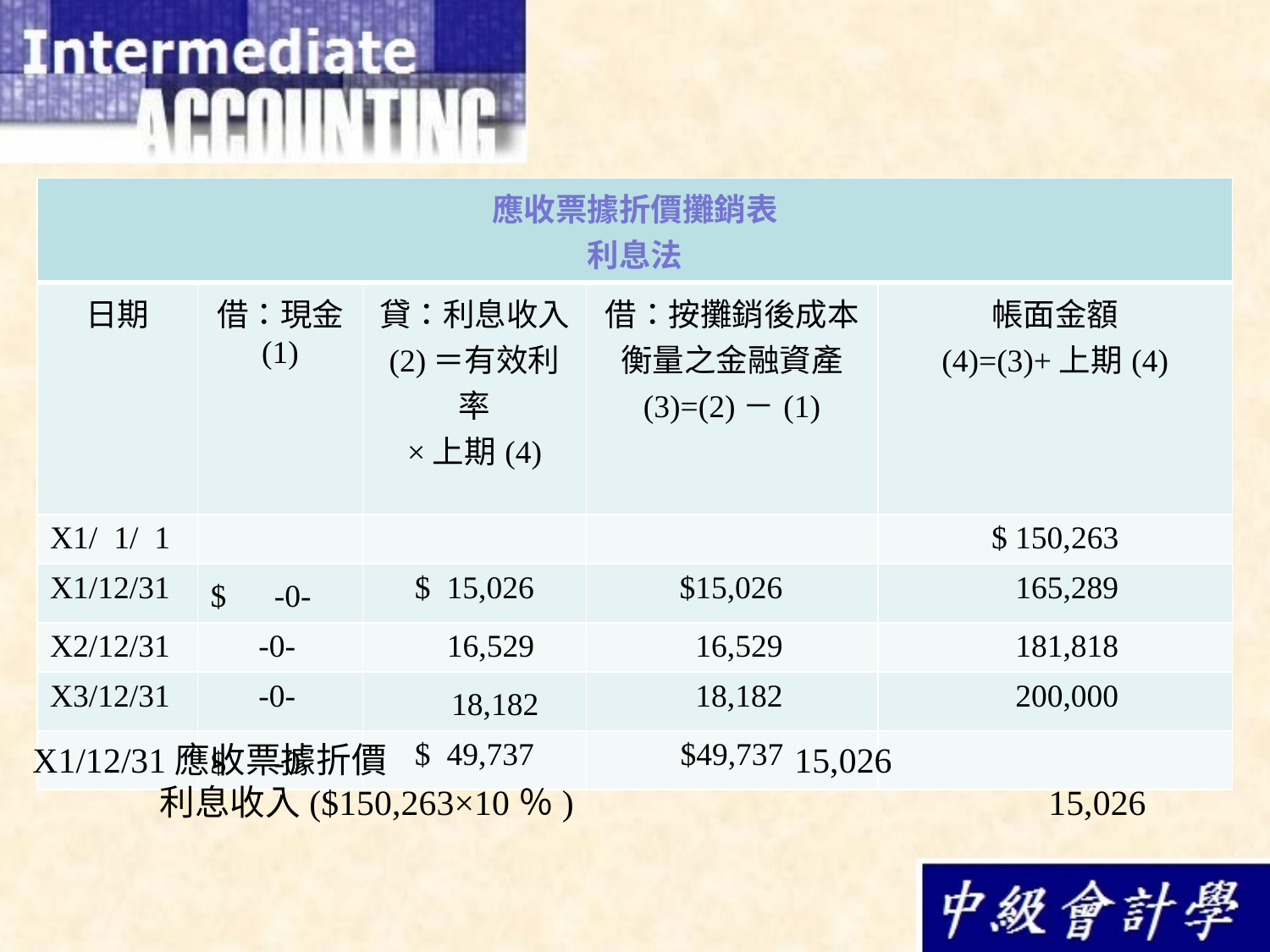

| 應收票據折價攤銷表 利息法 |  |  |  |  |
| --- | --- | --- | --- | --- |
| 日期 | 借：現金 (1) | 貸：利息收入 (2)＝有效利率 ×上期(4) | 借：按攤銷後成本衡量之金融資產 (3)=(2)－(1) | 帳面金額 (4)=(3)+上期(4) |
| X1/ 1/ 1 |  |  |  | $ 150,263 |
| X1/12/31 | $　-0- | $ 15,026 | $15,026 | 165,289 |
| X2/12/31 | -0- | 16,529 | 16,529 | 181,818 |
| X3/12/31 | -0- | 18,182 | 18,182 | 200,000 |
|  | $　-0- | $ 49,737 | $49,737 |  |
X1/12/31應收票據折價				15,026
　　　	利息收入($150,263×10％) 				15,026